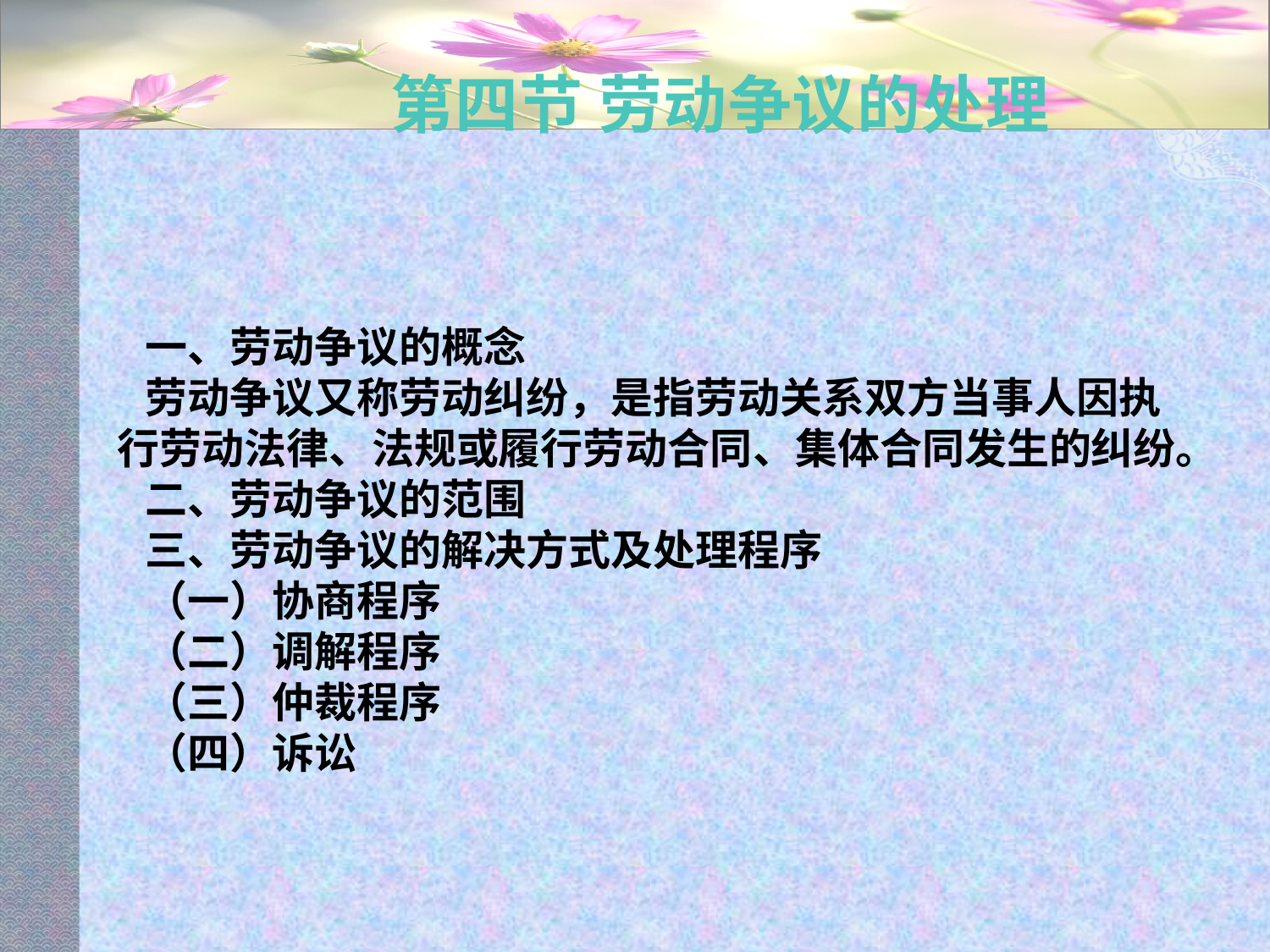

# 第四节 劳动争议的处理
一、劳动争议的概念
劳动争议又称劳动纠纷，是指劳动关系双方当事人因执行劳动法律、法规或履行劳动合同、集体合同发生的纠纷。
二、劳动争议的范围
三、劳动争议的解决方式及处理程序
（一）协商程序
（二）调解程序
（三）仲裁程序
（四）诉讼